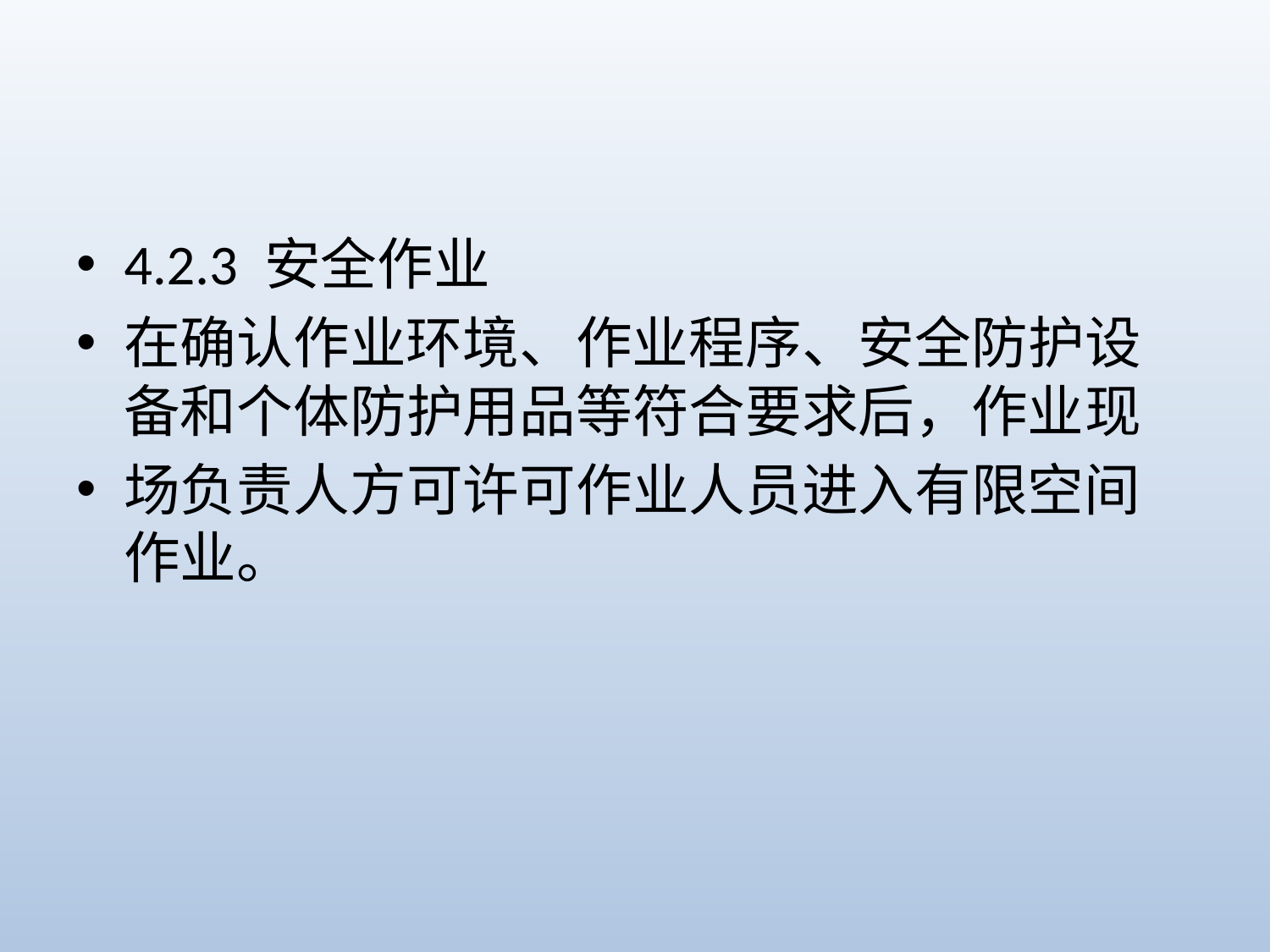

#
4.2.3 安全作业
在确认作业环境、作业程序、安全防护设备和个体防护用品等符合要求后，作业现
场负责人方可许可作业人员进入有限空间作业。